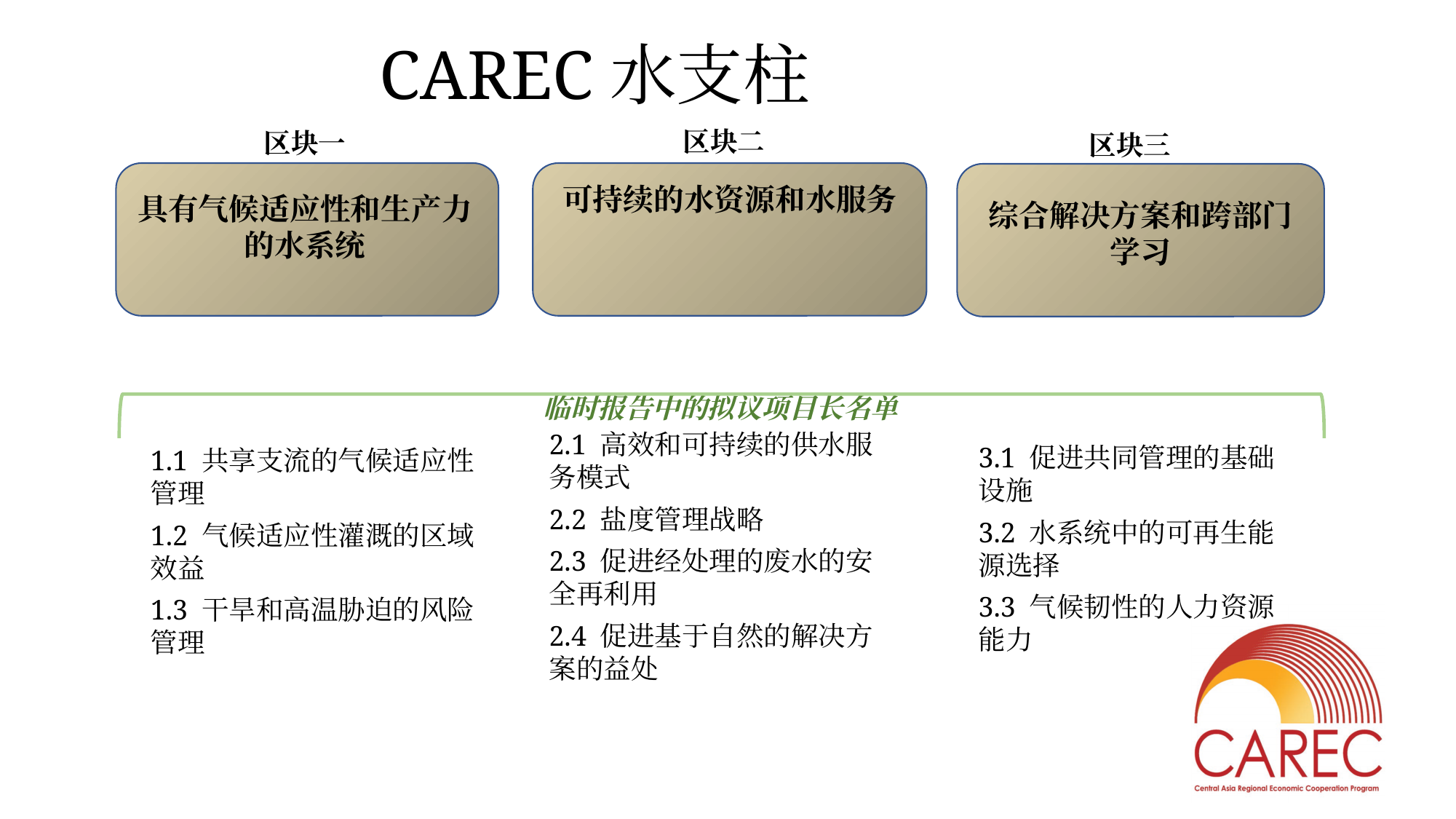

# CAREC水支柱
区块二

可持续的水资源和水服务
区块一

具有气候适应性和生产力的水系统
区块三

综合解决方案和跨部门学习
临时报告中的拟议项目长名单
2.1 高效和可持续的供水服务模式
2.2 盐度管理战略
2.3 促进经处理的废水的安全再利用
2.4 促进基于自然的解决方案的益处
3.1 促进共同管理的基础设施
3.2 水系统中的可再生能源选择
3.3 气候韧性的人力资源能力
1.1 共享支流的气候适应性管理
1.2 气候适应性灌溉的区域效益
1.3 干旱和高温胁迫的风险管理